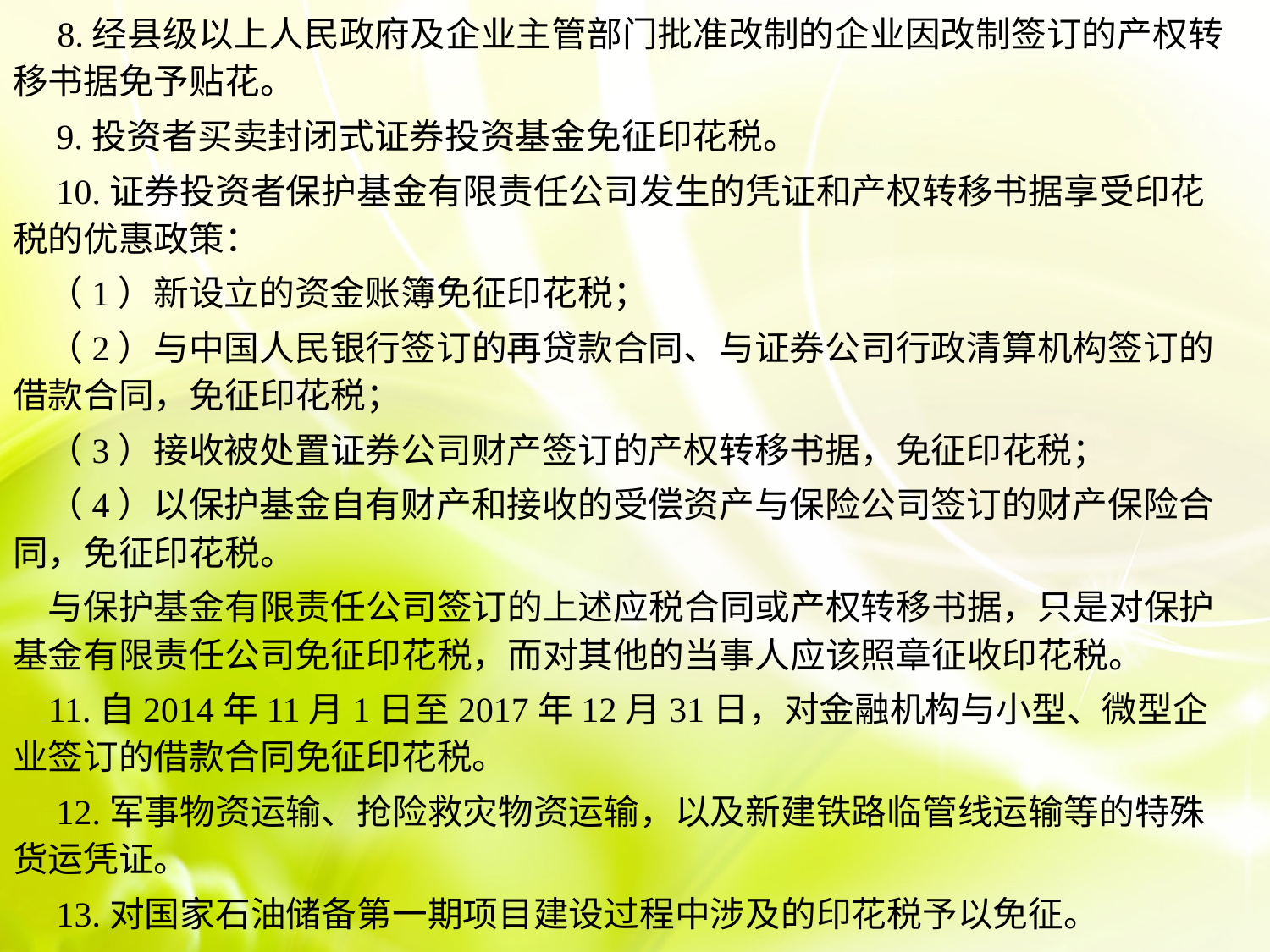

8.经县级以上人民政府及企业主管部门批准改制的企业因改制签订的产权转移书据免予贴花。
　9.投资者买卖封闭式证券投资基金免征印花税。
　10.证券投资者保护基金有限责任公司发生的凭证和产权转移书据享受印花税的优惠政策：
　（1）新设立的资金账簿免征印花税；
　（2）与中国人民银行签订的再贷款合同、与证券公司行政清算机构签订的借款合同，免征印花税；
　（3）接收被处置证券公司财产签订的产权转移书据，免征印花税；
　（4）以保护基金自有财产和接收的受偿资产与保险公司签订的财产保险合同，免征印花税。
　与保护基金有限责任公司签订的上述应税合同或产权转移书据，只是对保护基金有限责任公司免征印花税，而对其他的当事人应该照章征收印花税。
    11.自2014年11月1日至2017年12月31日，对金融机构与小型、微型企业签订的借款合同免征印花税。
　12.军事物资运输、抢险救灾物资运输，以及新建铁路临管线运输等的特殊货运凭证。
　13.对国家石油储备第一期项目建设过程中涉及的印花税予以免征。